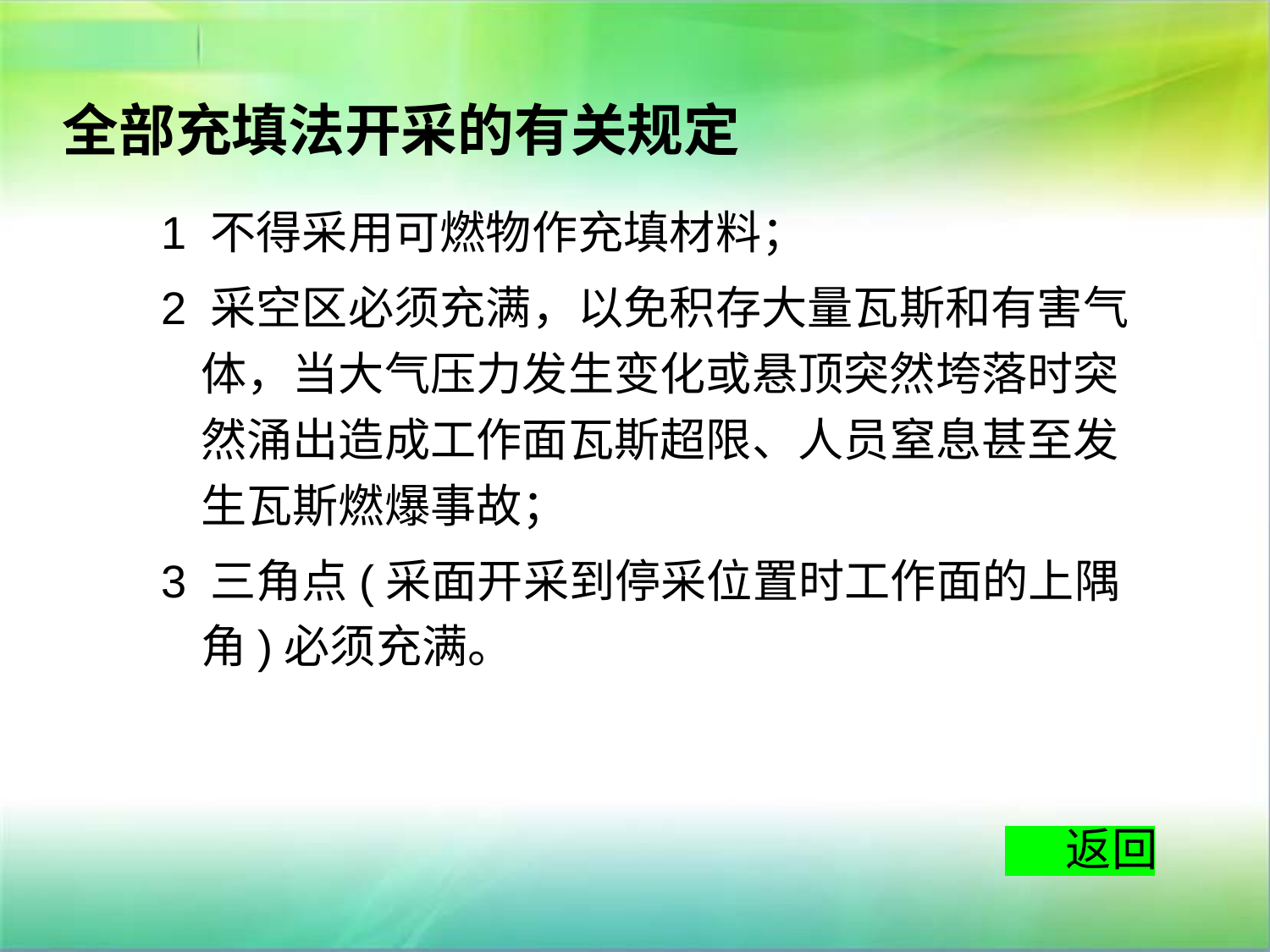

全部充填法开采的有关规定
1 不得采用可燃物作充填材料；
2 采空区必须充满，以免积存大量瓦斯和有害气体，当大气压力发生变化或悬顶突然垮落时突然涌出造成工作面瓦斯超限、人员窒息甚至发生瓦斯燃爆事故；
3 三角点(采面开采到停采位置时工作面的上隅角)必须充满。
返回